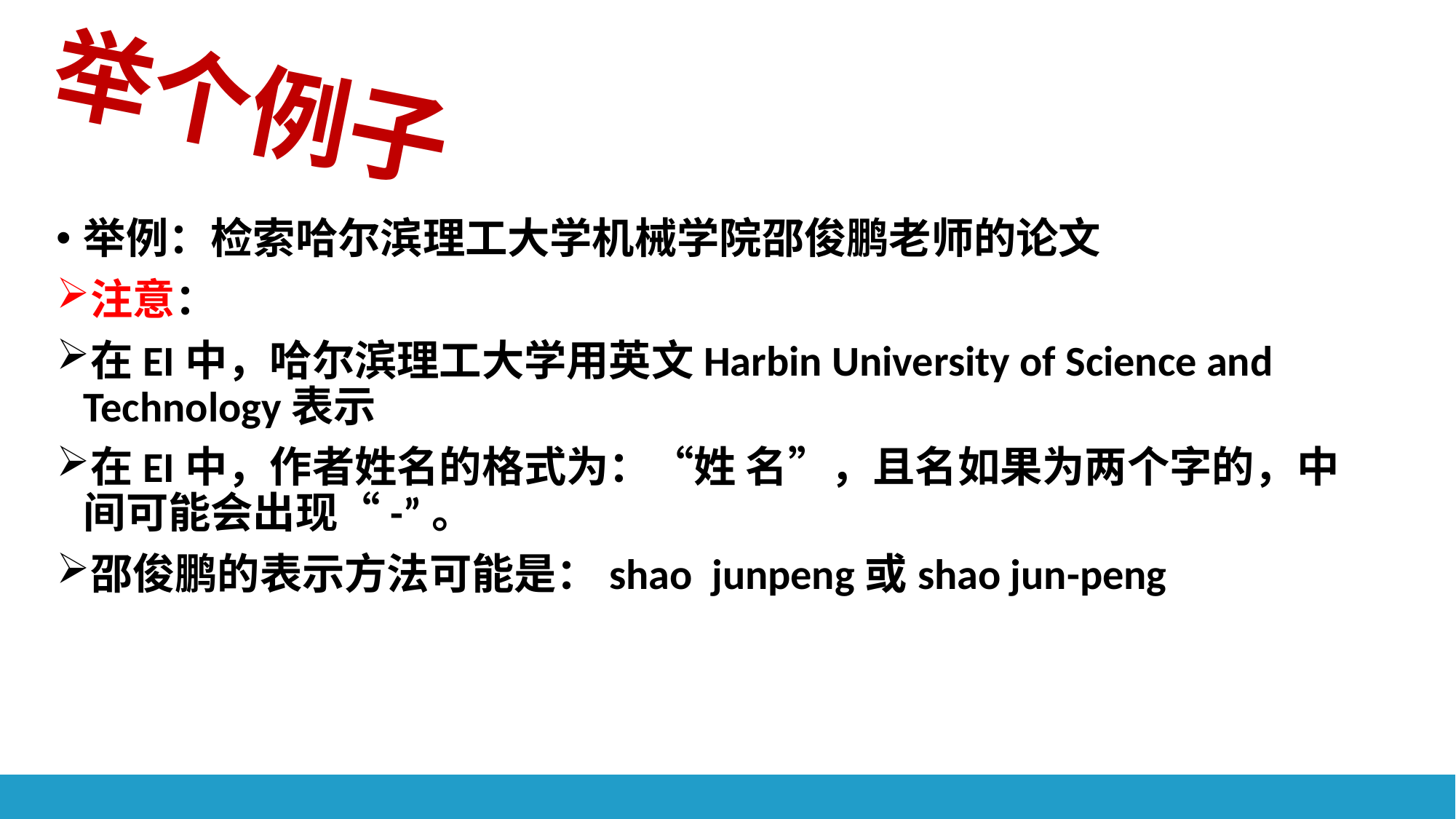

举个例子
举例：检索哈尔滨理工大学机械学院邵俊鹏老师的论文
注意：
在EI中，哈尔滨理工大学用英文Harbin University of Science and Technology表示
在EI中，作者姓名的格式为：“姓 名”，且名如果为两个字的，中间可能会出现“-”。
邵俊鹏的表示方法可能是：shao  junpeng或shao jun-peng